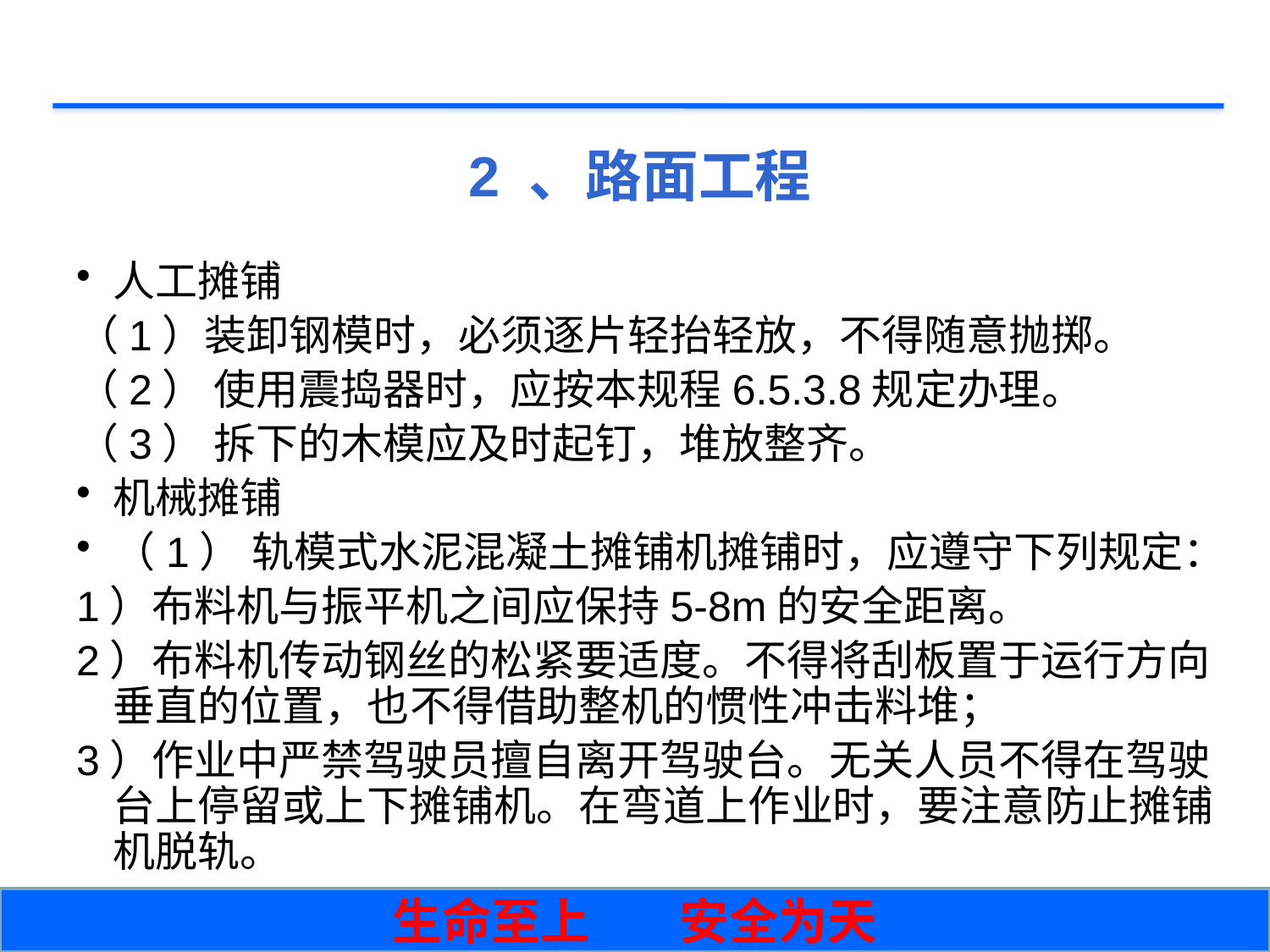

# 2 、路面工程
人工摊铺
（1）装卸钢模时，必须逐片轻抬轻放，不得随意抛掷。
（2） 使用震捣器时，应按本规程6.5.3.8规定办理。
（3） 拆下的木模应及时起钉，堆放整齐。
机械摊铺
（1） 轨模式水泥混凝土摊铺机摊铺时，应遵守下列规定：
1）布料机与振平机之间应保持5-8m的安全距离。
2）布料机传动钢丝的松紧要适度。不得将刮板置于运行方向垂直的位置，也不得借助整机的惯性冲击料堆；
3）作业中严禁驾驶员擅自离开驾驶台。无关人员不得在驾驶台上停留或上下摊铺机。在弯道上作业时，要注意防止摊铺机脱轨。